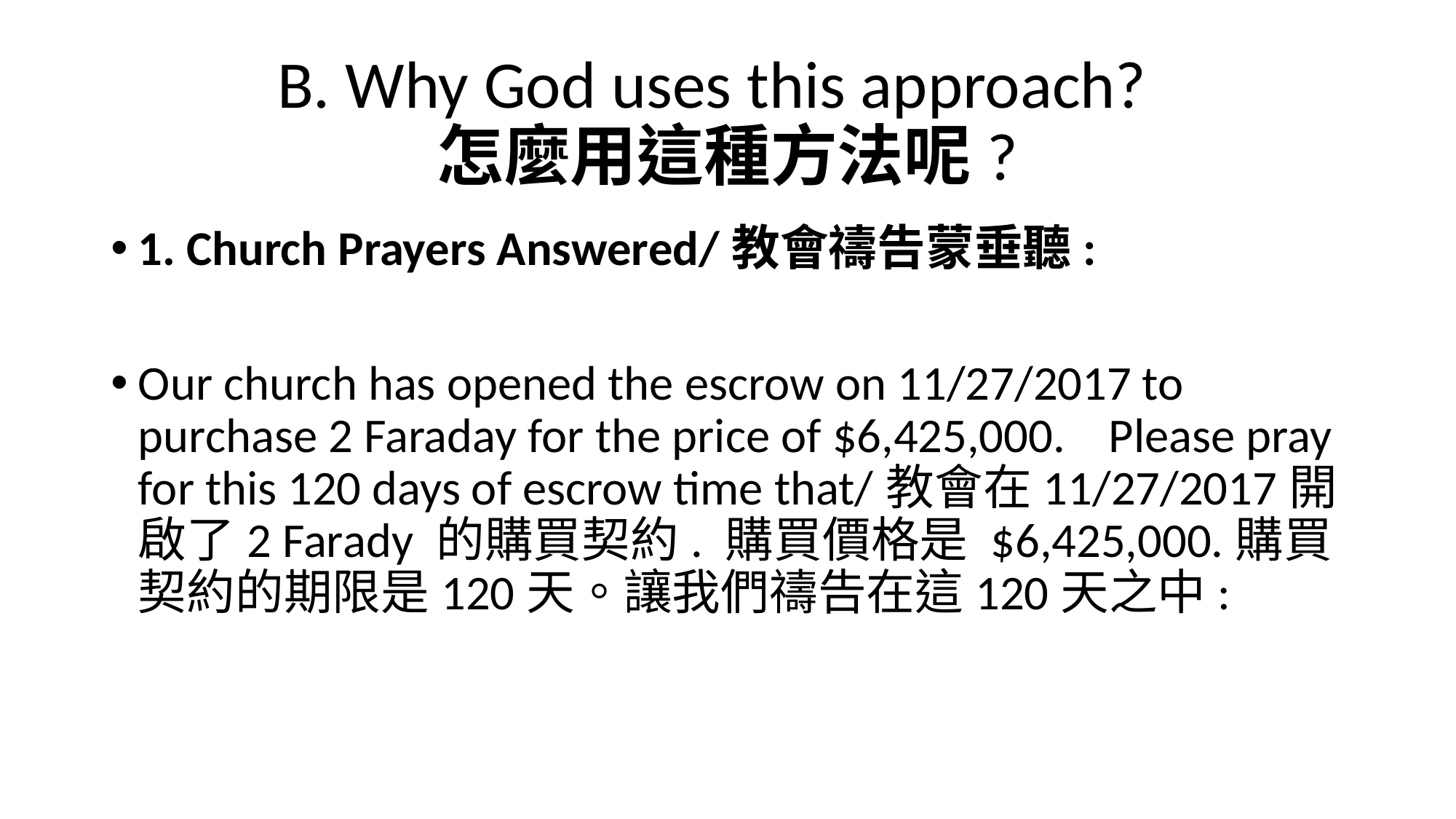

# B. Why God uses this approach? 怎麼用這種方法呢?
1. Church Prayers Answered/教會禱告蒙垂聽:

Our church has opened the escrow on 11/27/2017 to purchase 2 Faraday for the price of $6,425,000.    Please pray for this 120 days of escrow time that/教會在11/27/2017開啟了2 Farady 的購買契約. 購買價格是 $6,425,000.購買契約的期限是120天。讓我們禱告在這120天之中: